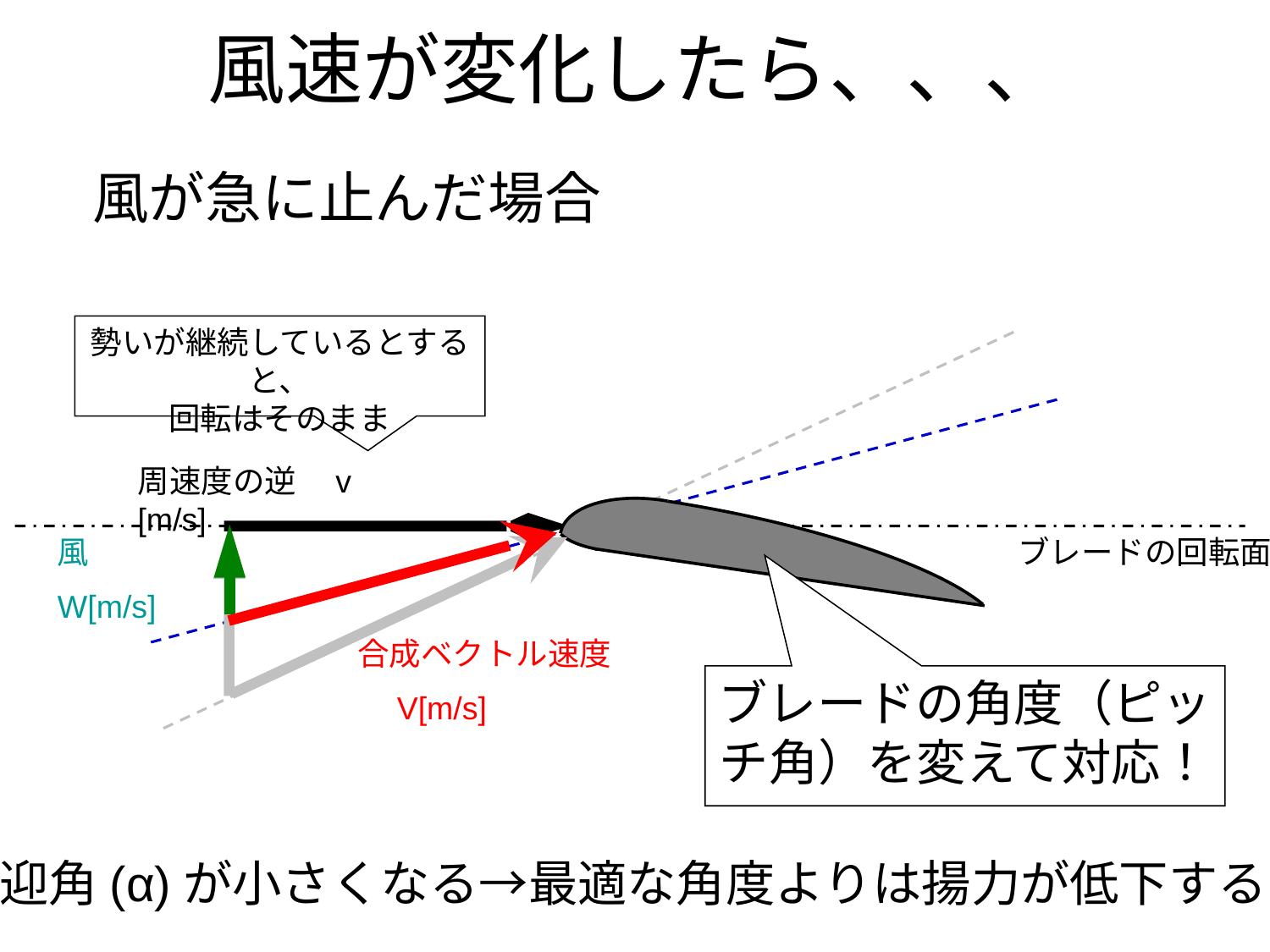

# 風速が変化したら、、、
風が急に止んだ場合
勢いが継続しているとすると、
回転はそのまま

周速度の逆　v　[m/s]

風
W[m/s]

ブレードの回転面

合成ベクトル速度
　V[m/s]
ブレードの角度（ピッチ角）を変えて対応！
迎角(α)が小さくなる→最適な角度よりは揚力が低下する